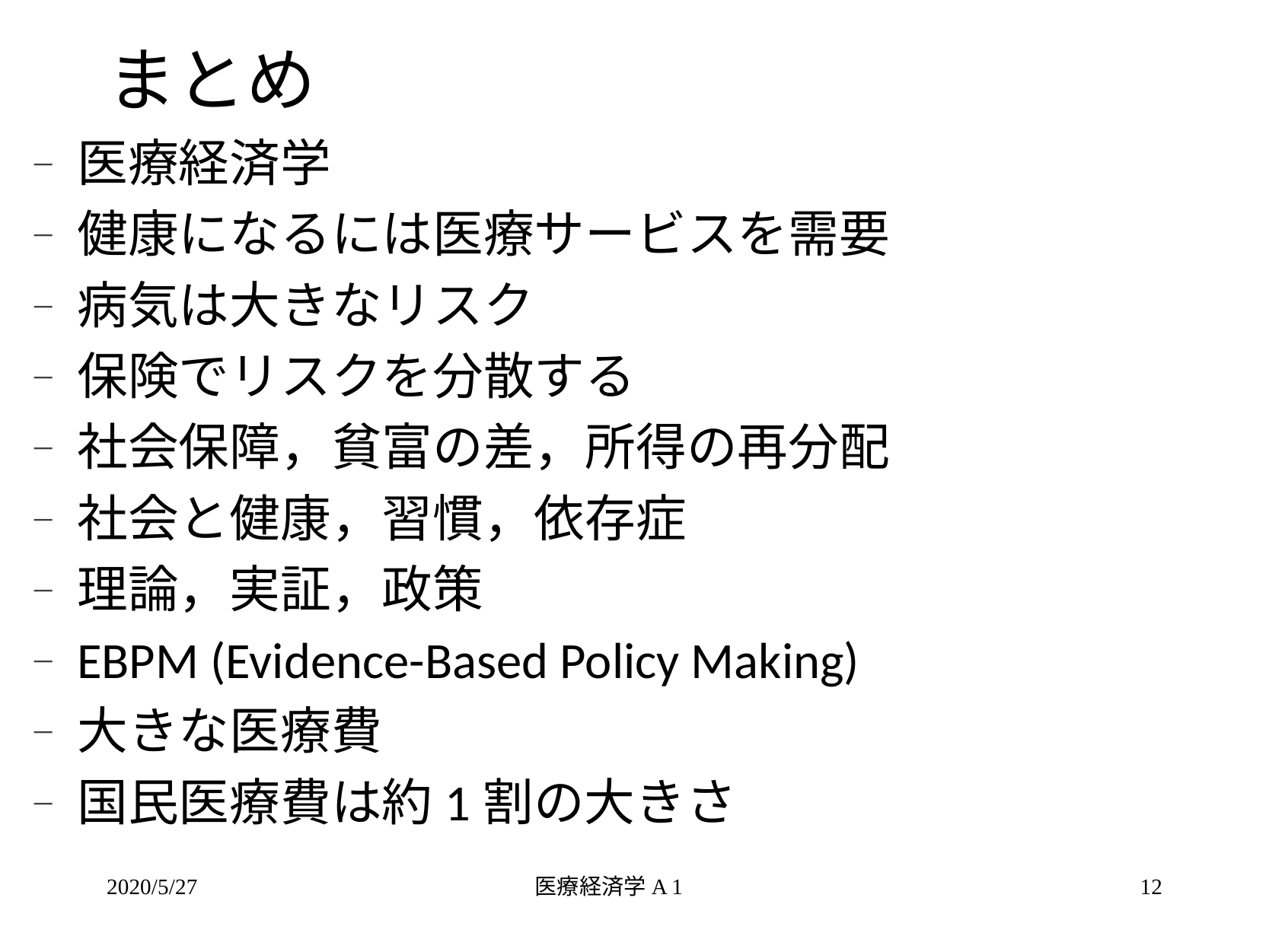

# まとめ
医療経済学
健康になるには医療サービスを需要
病気は大きなリスク
保険でリスクを分散する
社会保障，貧富の差，所得の再分配
社会と健康，習慣，依存症
理論，実証，政策
EBPM (Evidence-Based Policy Making)
大きな医療費
国民医療費は約1割の大きさ

2020/5/27
医療経済学A 1
12